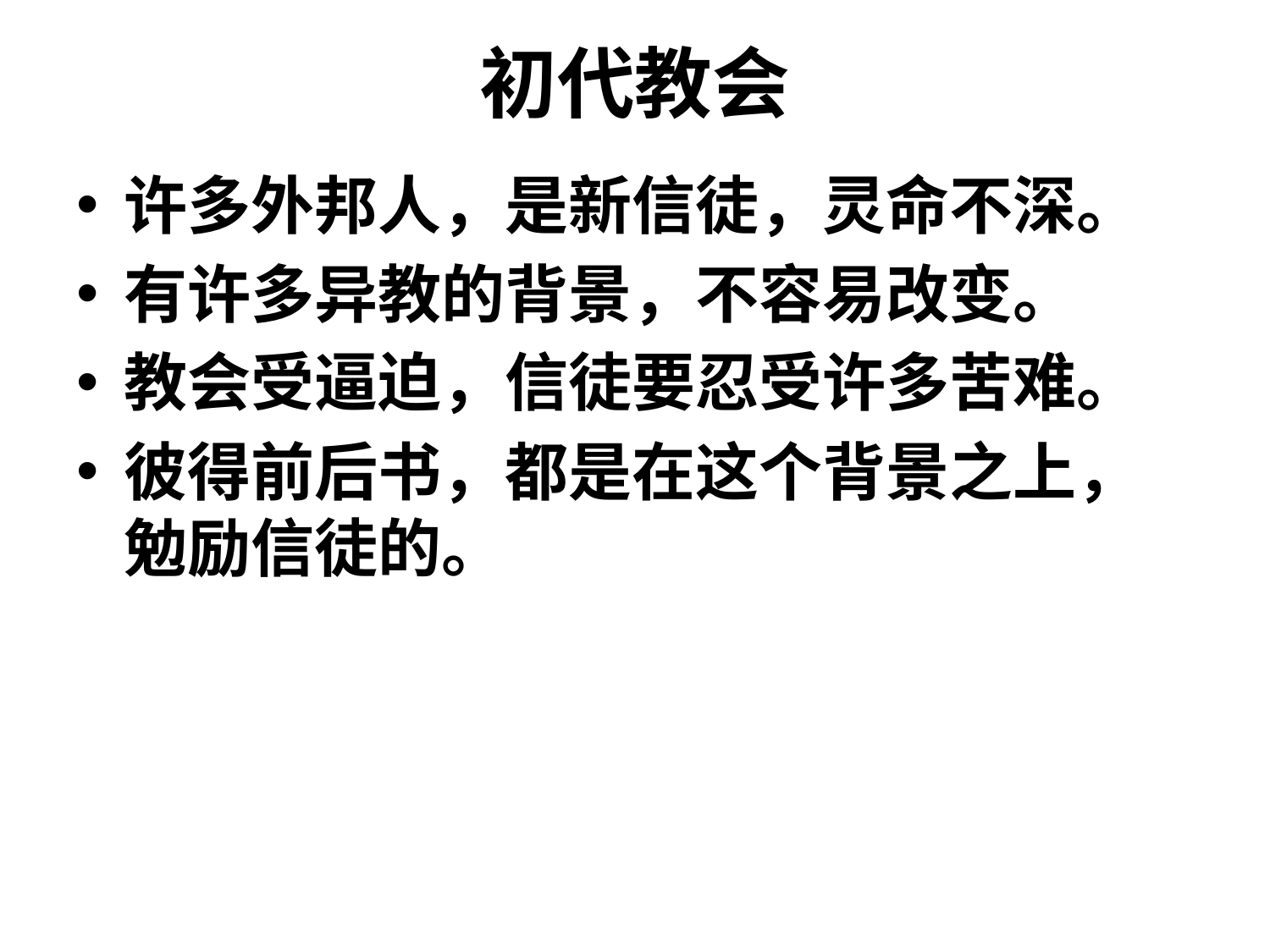

# 初代教会
许多外邦人，是新信徒，灵命不深。
有许多异教的背景，不容易改变。
教会受逼迫，信徒要忍受许多苦难。
彼得前后书，都是在这个背景之上，勉励信徒的。